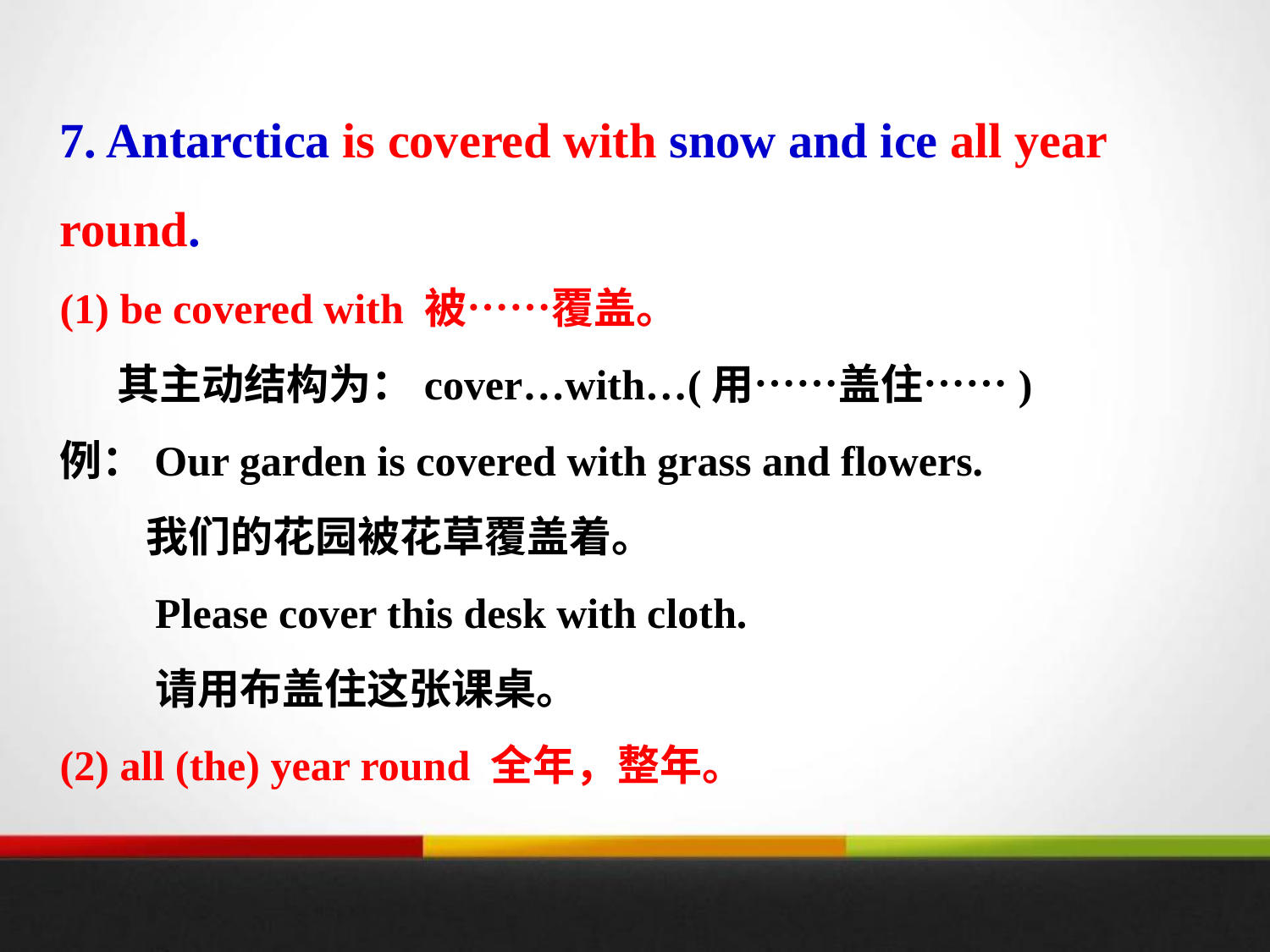

7. Antarctica is covered with snow and ice all year round.
(1) be covered with 被……覆盖。
     其主动结构为：cover…with…(用……盖住……)
例：Our garden is covered with grass and flowers.
        我们的花园被花草覆盖着。
         Please cover this desk with cloth.
         请用布盖住这张课桌。
(2) all (the) year round 全年，整年。